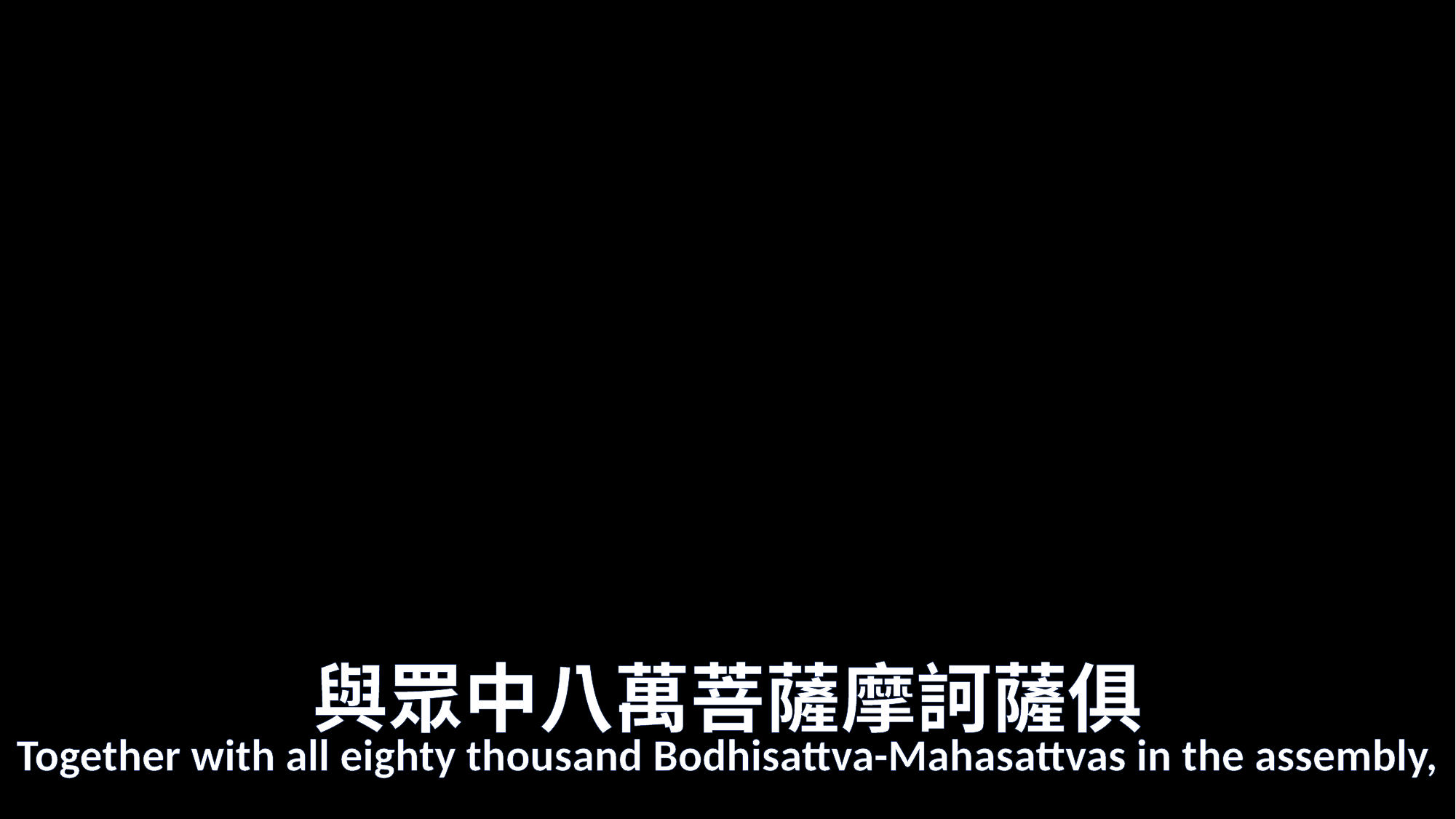

# 與眾中八萬菩薩摩訶薩俱
Together with all eighty thousand Bodhisattva-Mahasattvas in the assembly,